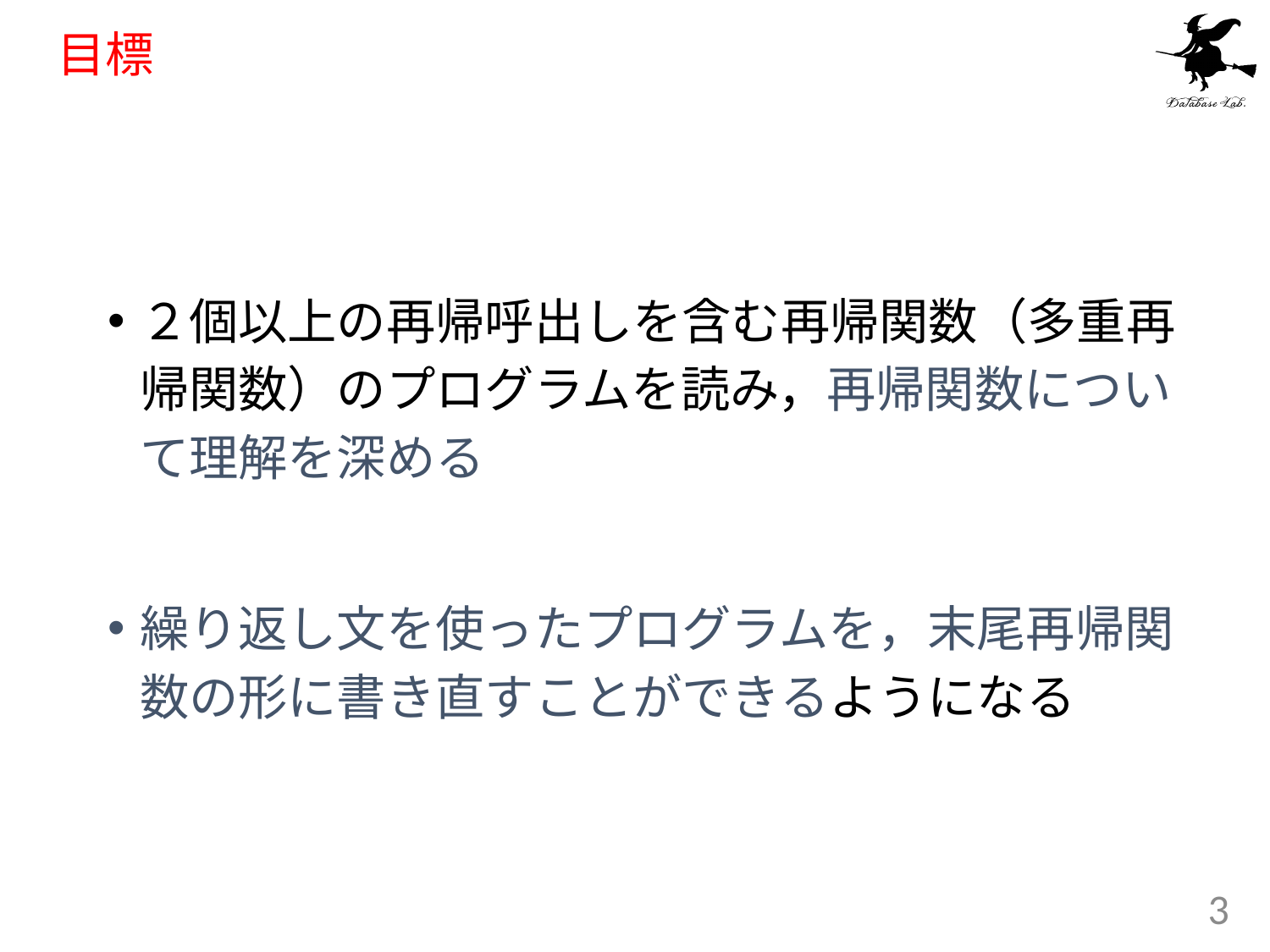

# 目標
２個以上の再帰呼出しを含む再帰関数（多重再帰関数）のプログラムを読み，再帰関数について理解を深める

繰り返し文を使ったプログラムを，末尾再帰関数の形に書き直すことができるようになる

3